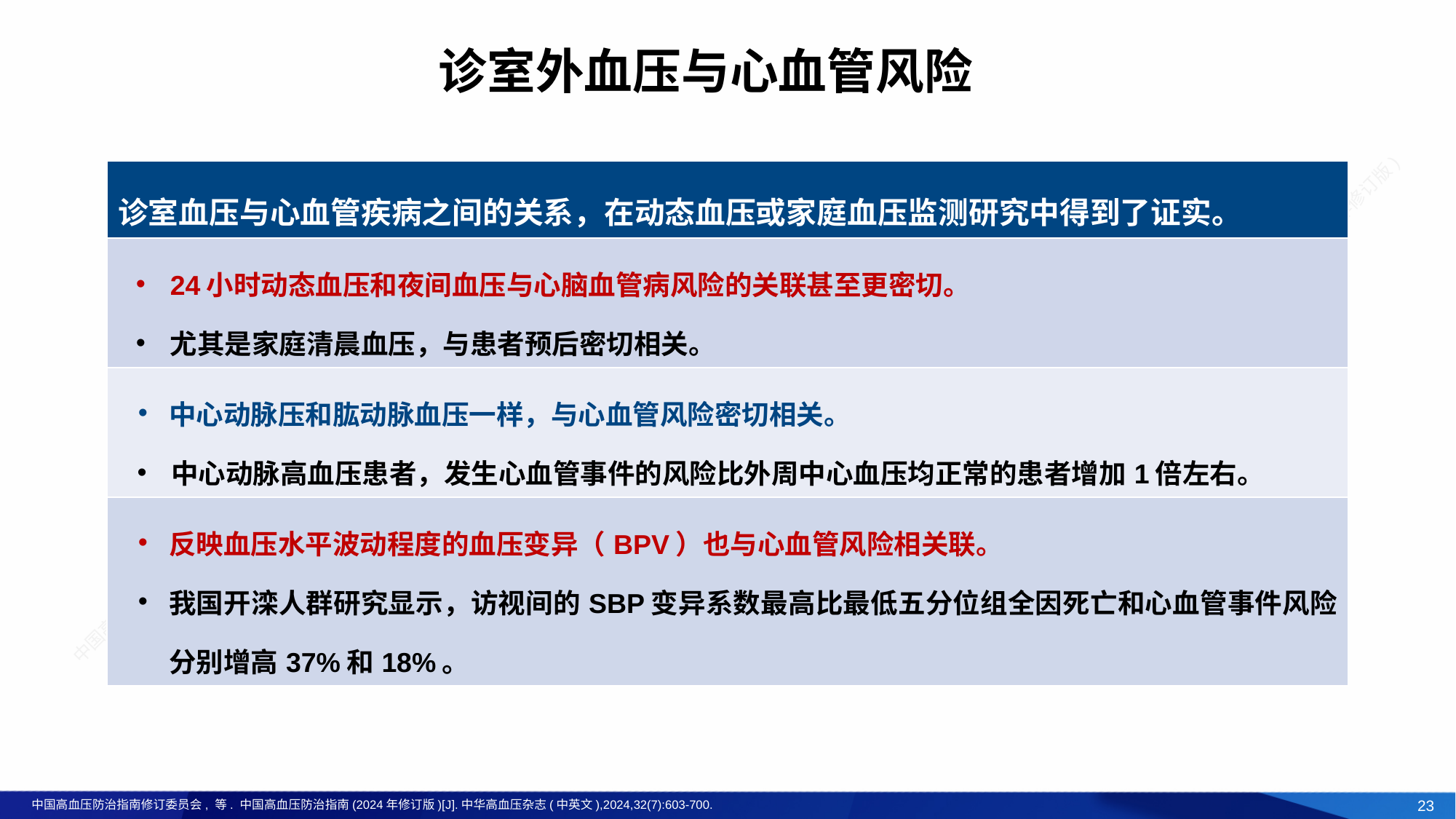

诊室外血压与心血管风险
| 诊室血压与心血管疾病之间的关系，在动态血压或家庭血压监测研究中得到了证实。 |
| --- |
| 24小时动态血压和夜间血压与心脑血管病风险的关联甚至更密切。 尤其是家庭清晨血压，与患者预后密切相关。 |
| 中心动脉压和肱动脉血压一样，与心血管风险密切相关。 中心动脉高血压患者，发生心血管事件的风险比外周中心血压均正常的患者增加1倍左右。 |
| 反映血压水平波动程度的血压变异（BPV）也与心血管风险相关联。 我国开滦人群研究显示，访视间的SBP变异系数最高比最低五分位组全因死亡和心血管事件风险分别增高37%和18%。 |